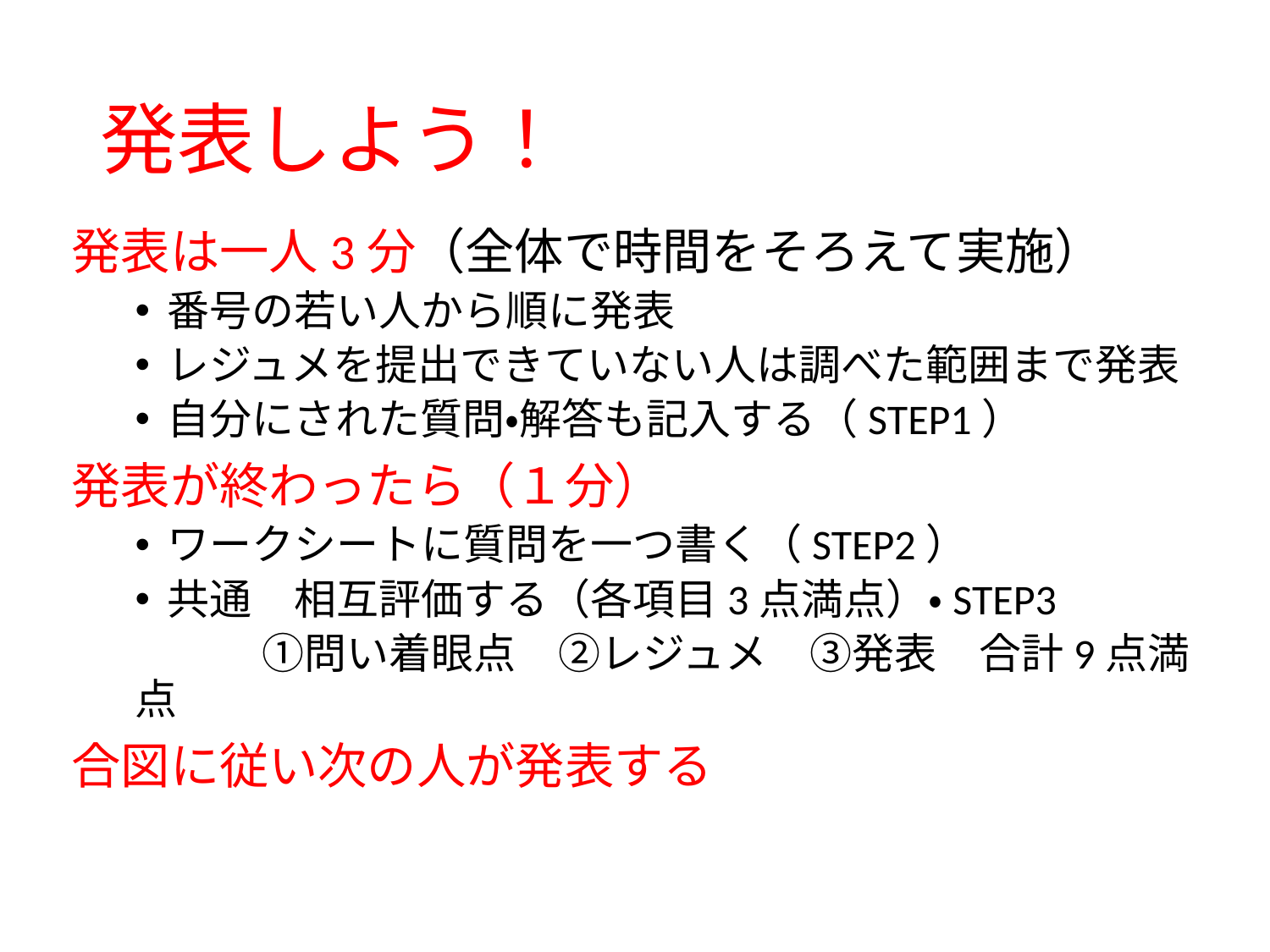

# 発表しよう！
発表は一人3分（全体で時間をそろえて実施）
番号の若い人から順に発表
レジュメを提出できていない人は調べた範囲まで発表
自分にされた質問・解答も記入する（STEP1）
発表が終わったら（１分）
ワークシートに質問を一つ書く（STEP2）
共通　相互評価する（各項目3点満点）・STEP3
　　　①問い着眼点　②レジュメ　③発表　合計9点満点
合図に従い次の人が発表する